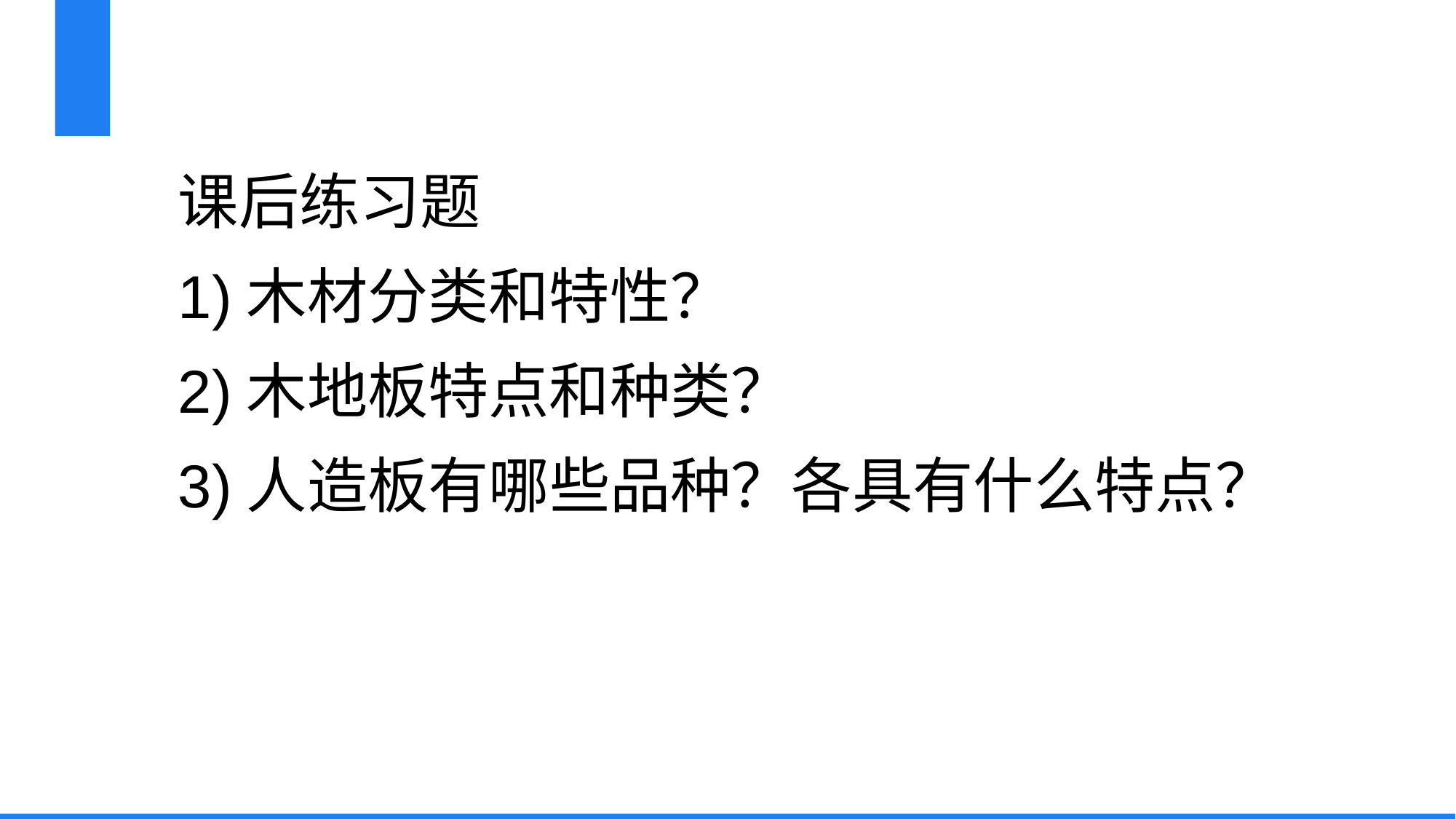

课后练习题
1)木材分类和特性？
2)木地板特点和种类？
3)人造板有哪些品种？各具有什么特点？